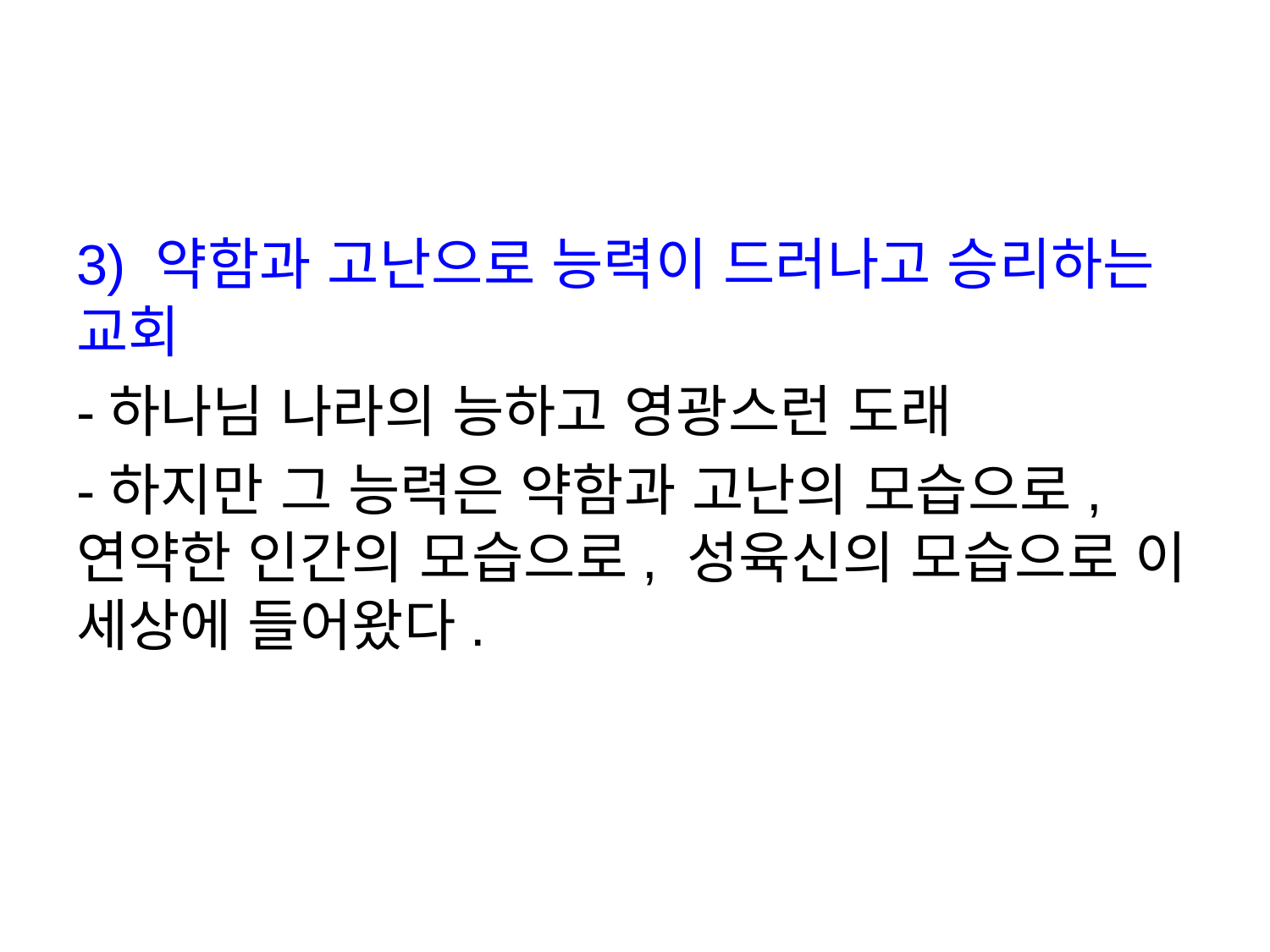

#
3) 약함과 고난으로 능력이 드러나고 승리하는 교회
-하나님 나라의 능하고 영광스런 도래
-하지만 그 능력은 약함과 고난의 모습으로, 연약한 인간의 모습으로, 성육신의 모습으로 이 세상에 들어왔다.